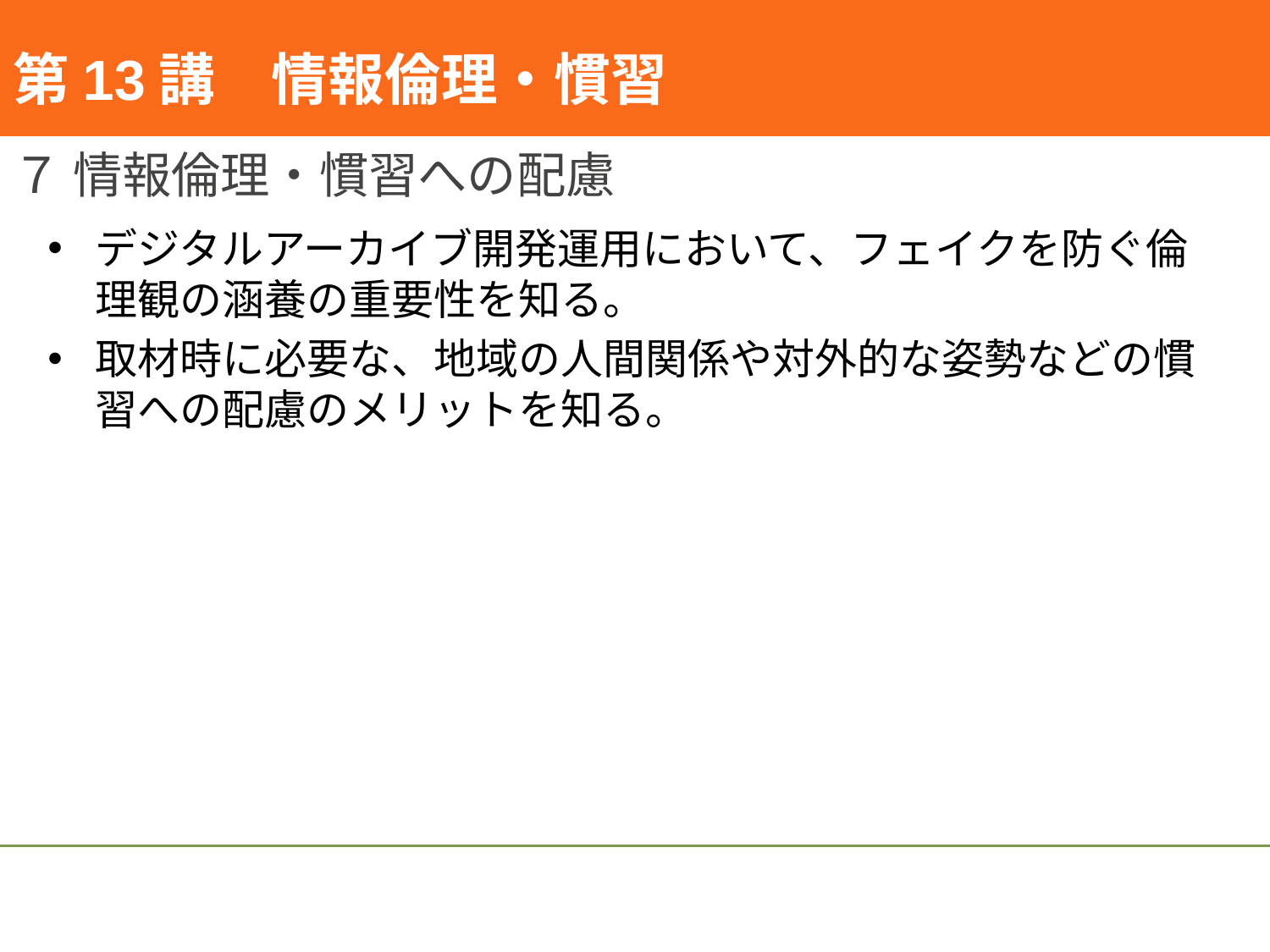

#
第13講　情報倫理・慣習
７ 情報倫理・慣習への配慮
デジタルアーカイブ開発運用において、フェイクを防ぐ倫理観の涵養の重要性を知る。
取材時に必要な、地域の人間関係や対外的な姿勢などの慣習への配慮のメリットを知る。